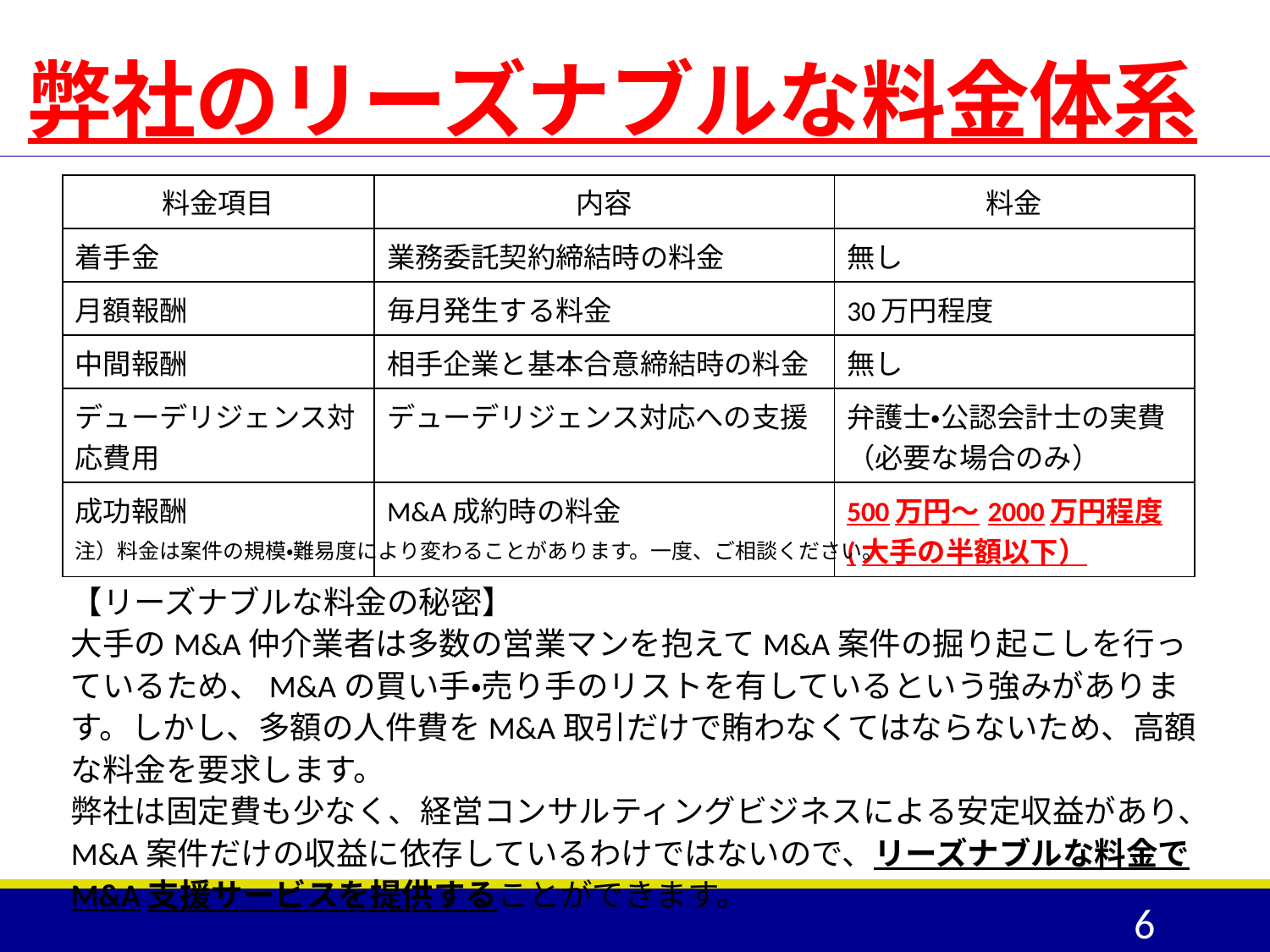

# 弊社のリーズナブルな料金体系
| 料金項目 | 内容 | 料金 |
| --- | --- | --- |
| 着手金 | 業務委託契約締結時の料金 | 無し |
| 月額報酬 | 毎月発生する料金 | 30万円程度 |
| 中間報酬 | 相手企業と基本合意締結時の料金 | 無し |
| デューデリジェンス対応費用 | デューデリジェンス対応への支援 | 弁護士・公認会計士の実費 （必要な場合のみ） |
| 成功報酬 | M&A成約時の料金 | 500万円～2000万円程度 (大手の半額以下） |
注）料金は案件の規模・難易度により変わることがあります。一度、ご相談ください。
【リーズナブルな料金の秘密】
大手のM&A仲介業者は多数の営業マンを抱えてM&A案件の掘り起こしを行っているため、M&Aの買い手・売り手のリストを有しているという強みがあります。しかし、多額の人件費をM&A取引だけで賄わなくてはならないため、高額な料金を要求します。
弊社は固定費も少なく、経営コンサルティングビジネスによる安定収益があり、M&A案件だけの収益に依存しているわけではないので、リーズナブルな料金でM&A支援サービスを提供することができます。
6